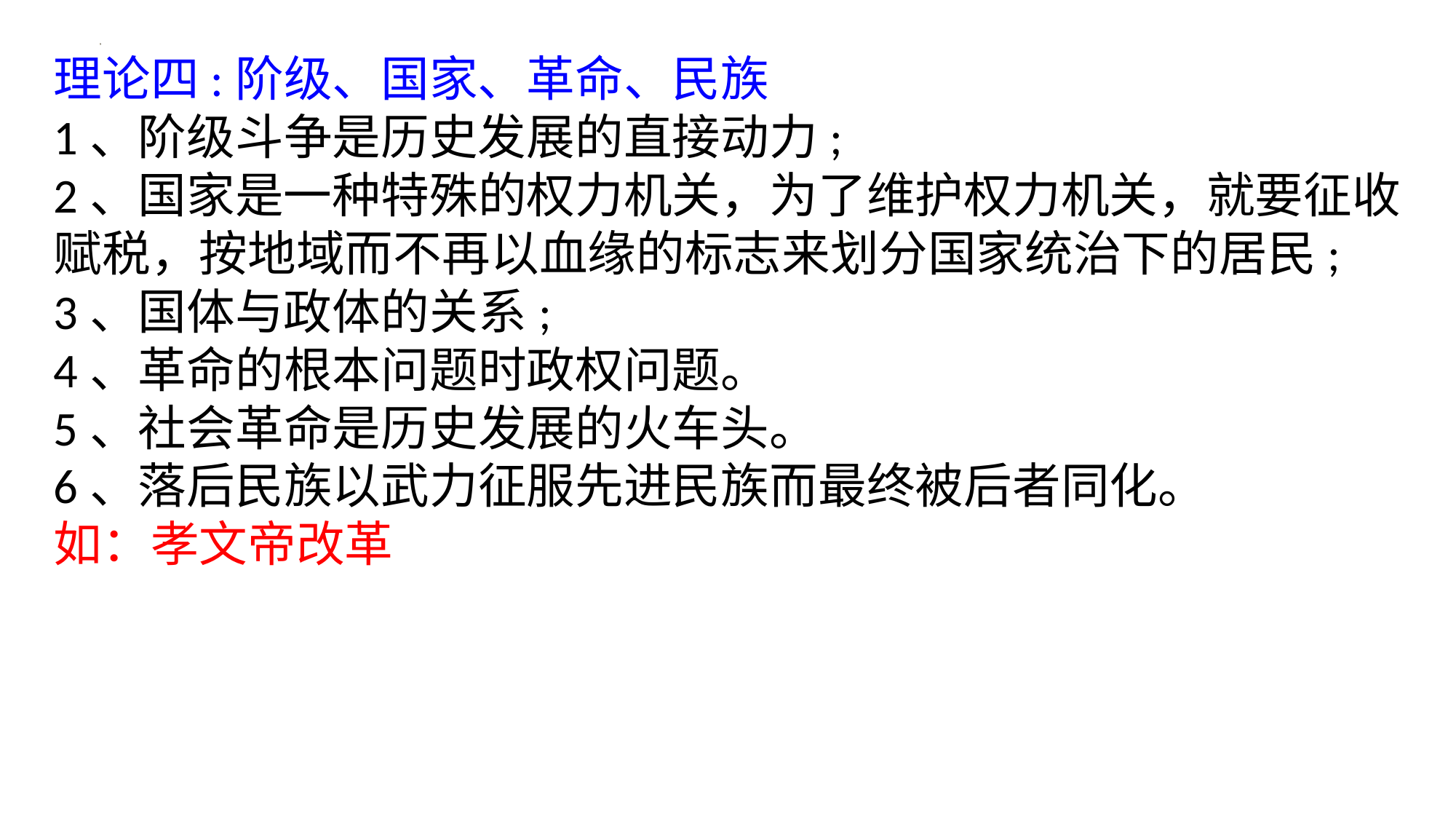

理论四:阶级、国家、革命、民族
1、阶级斗争是历史发展的直接动力;
2、国家是一种特殊的权力机关，为了维护权力机关，就要征收赋税，按地域而不再以血缘的标志来划分国家统治下的居民;
3、国体与政体的关系;
4、革命的根本问题时政权问题。
5、社会革命是历史发展的火车头。
6、落后民族以武力征服先进民族而最终被后者同化。
如：孝文帝改革